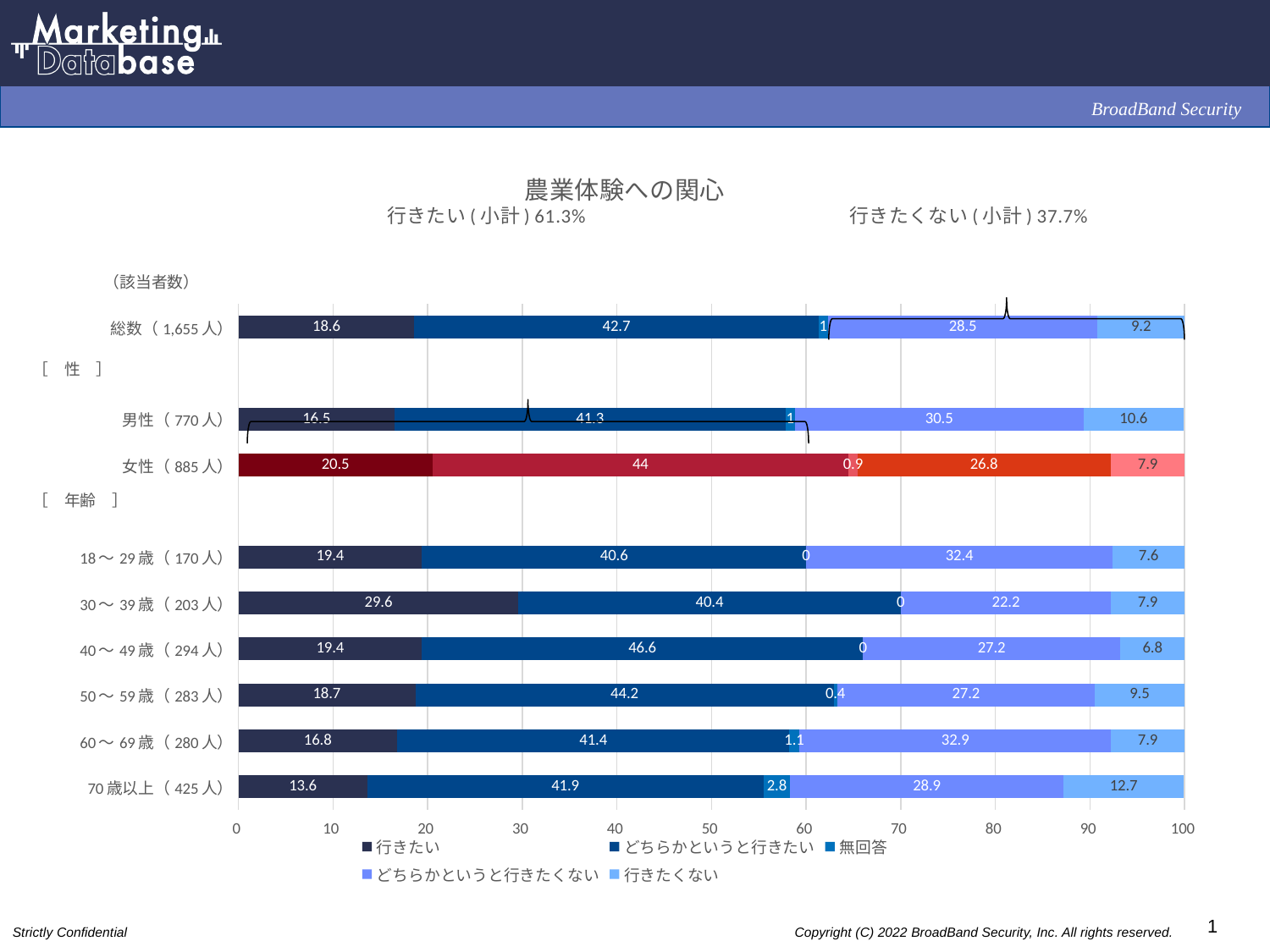

### Chart: 農業体験への関心

| Category | 行きたい | どちらかというと行きたい | 無回答 | どちらかというと行きたくない | 行きたくない |
|---|---|---|---|---|---|
| 総数（1,655人） | 18.6 | 42.7 | 1.0 | 28.5 | 9.2 |
|  | None | None | None | None | None |
| 男性（770人） | 16.5 | 41.3 | 1.0 | 30.5 | 10.6 |
| 女性（885人） | 20.5 | 44.0 | 0.9 | 26.8 | 7.9 |
|  | None | None | None | None | None |
| 18～29歳（170人） | 19.4 | 40.6 | 0.0 | 32.4 | 7.6 |
| 30～39歳（203人） | 29.6 | 40.4 | 0.0 | 22.2 | 7.9 |
| 40～49歳（294人） | 19.4 | 46.6 | 0.0 | 27.2 | 6.8 |
| 50～59歳（283人） | 18.7 | 44.2 | 0.4 | 27.2 | 9.5 |
| 60～69歳（280人） | 16.8 | 41.4 | 1.1 | 32.9 | 7.9 |
| 70歳以上（425人） | 13.6 | 41.9 | 2.8 | 28.9 | 12.7 |